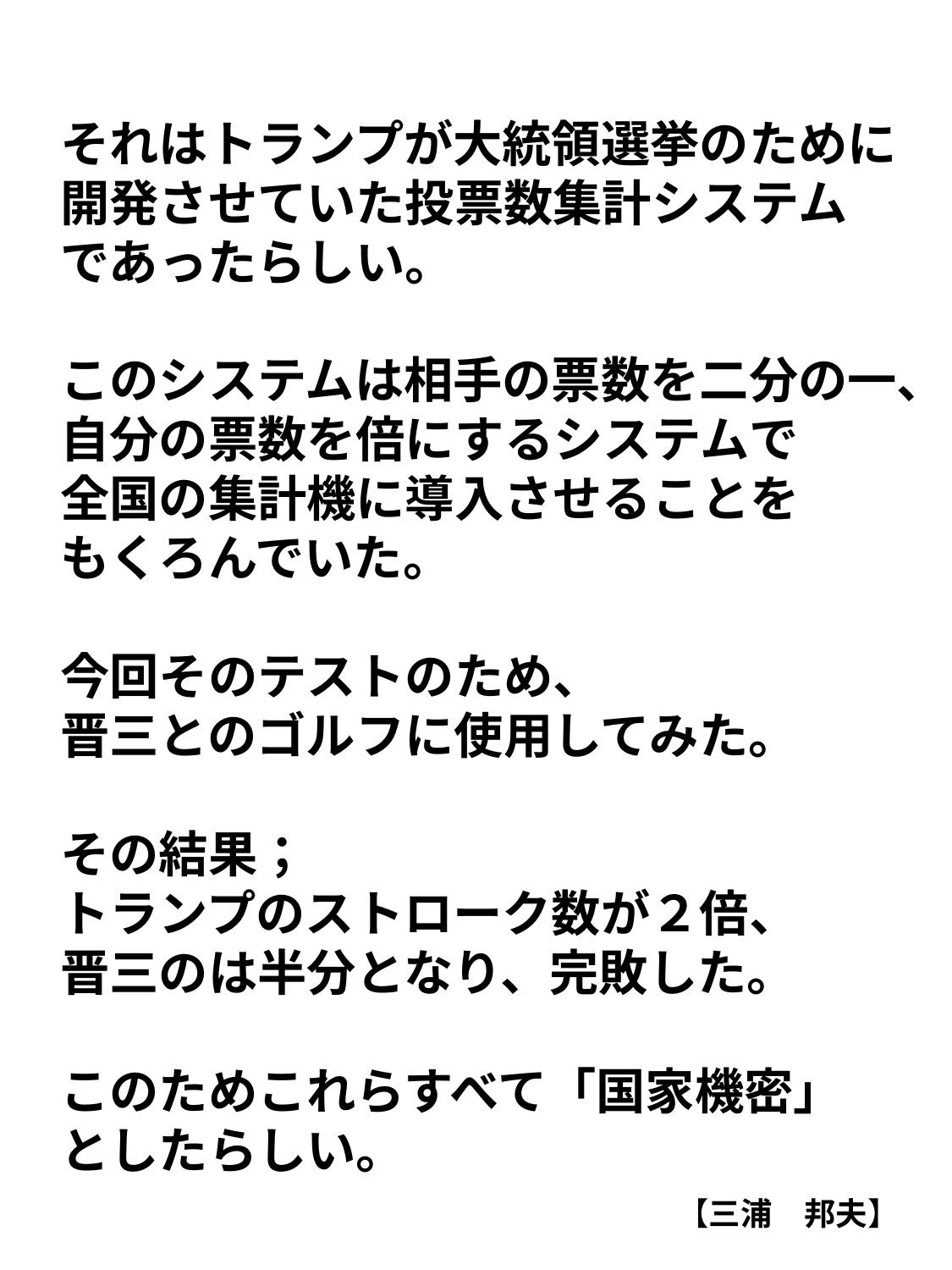

それはトランプが大統領選挙のために
開発させていた投票数集計システム
であったらしい。

このシステムは相手の票数を二分の一、
自分の票数を倍にするシステムで
全国の集計機に導入させることを
もくろんでいた。

今回そのテストのため、
晋三とのゴルフに使用してみた。

その結果；
トランプのストローク数が２倍、
晋三のは半分となり、完敗した。

このためこれらすべて「国家機密」
としたらしい。
【三浦　邦夫】